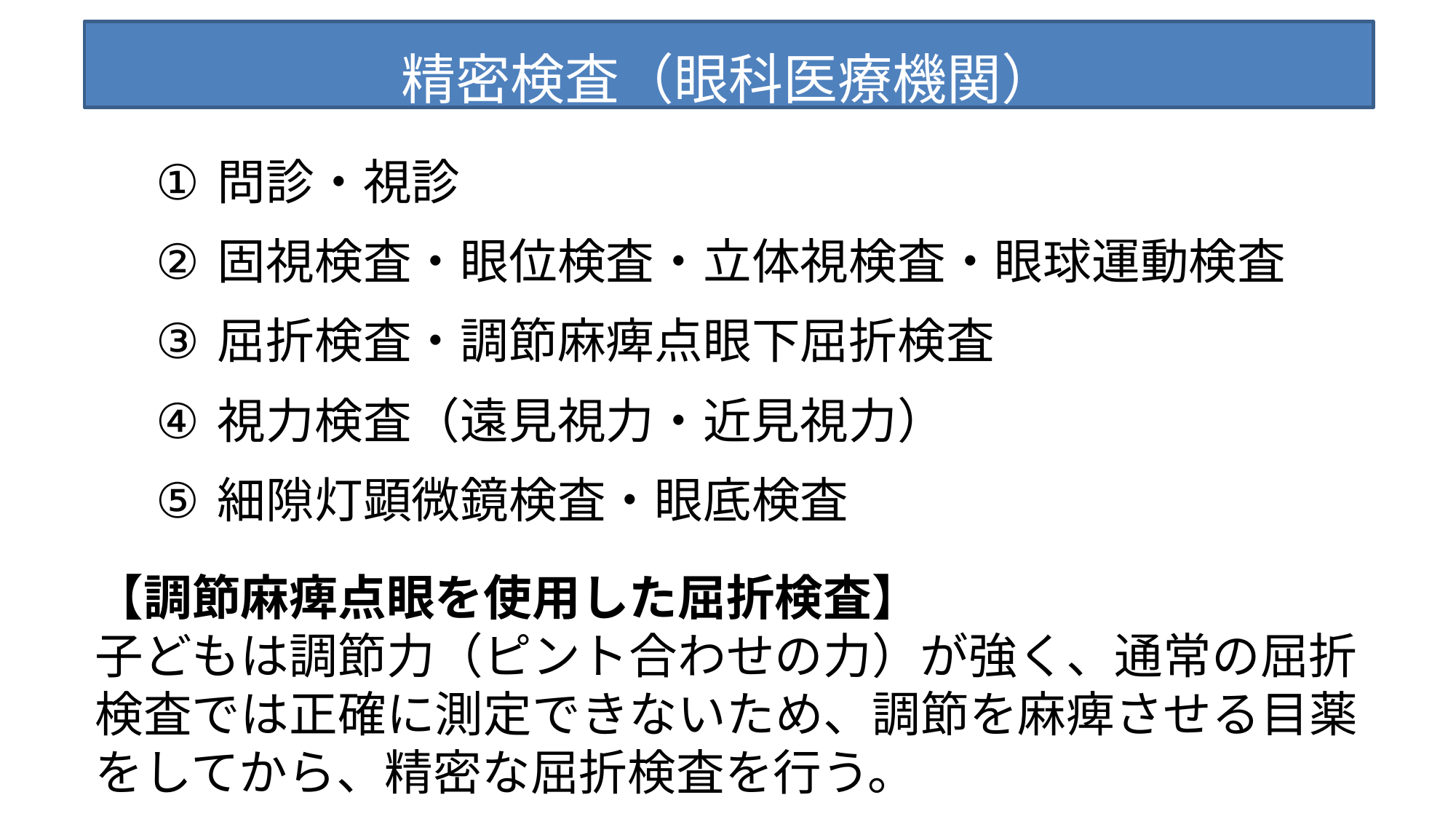

精密検査（眼科医療機関）
問診・視診
固視検査・眼位検査・立体視検査・眼球運動検査
屈折検査・調節麻痺点眼下屈折検査
視力検査（遠見視力・近見視力）
細隙灯顕微鏡検査・眼底検査
【調節麻痺点眼を使用した屈折検査】
子どもは調節力（ピント合わせの力）が強く、通常の屈折検査では正確に測定できないため、調節を麻痺させる目薬をしてから、精密な屈折検査を行う。